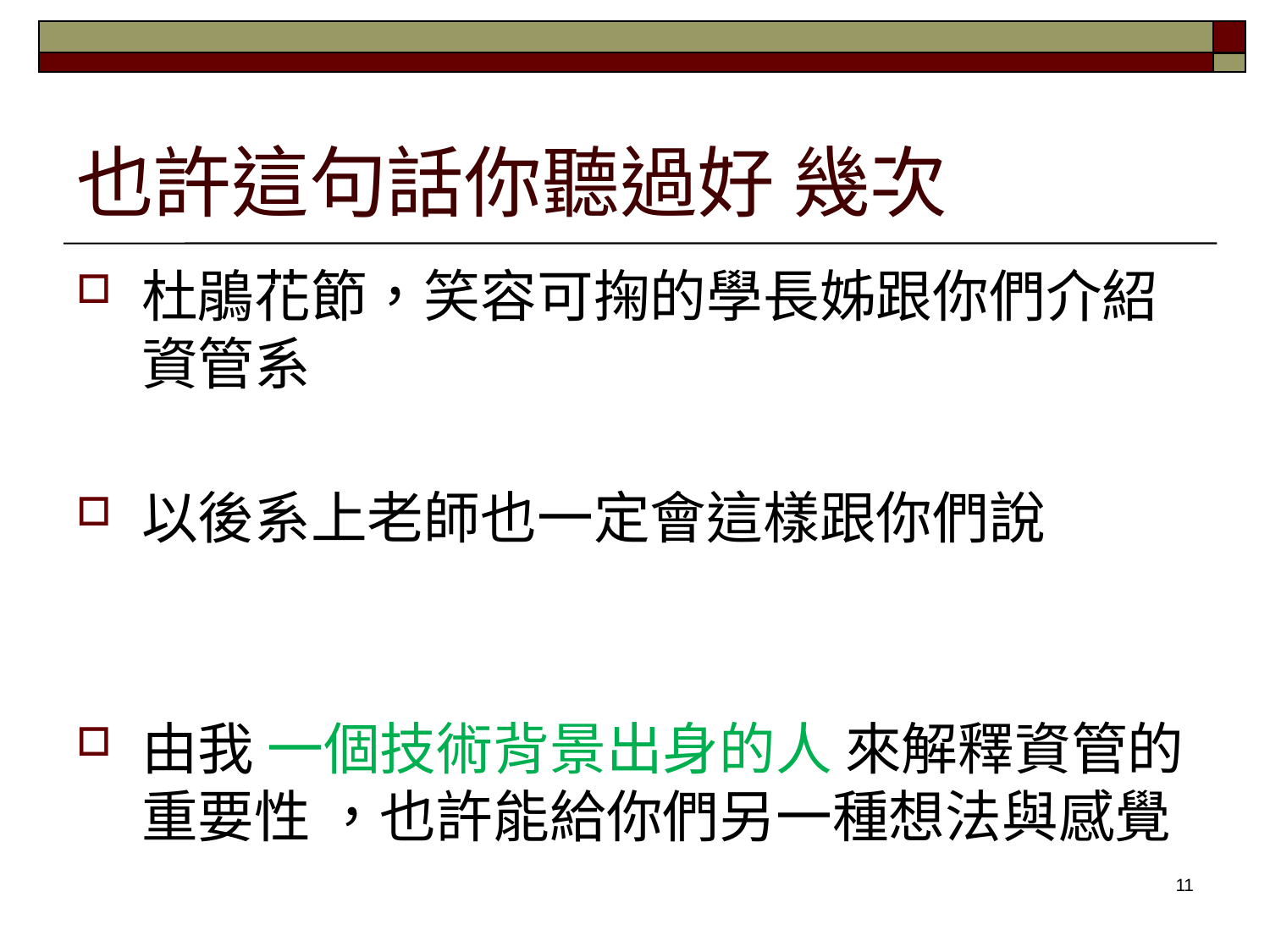

# 也許這句話你聽過好 幾次
杜鵑花節，笑容可掬的學長姊跟你們介紹資管系

以後系上老師也一定會這樣跟你們說

由我 一個技術背景出身的人 來解釋資管的重要性 ，也許能給你們另一種想法與感覺
11